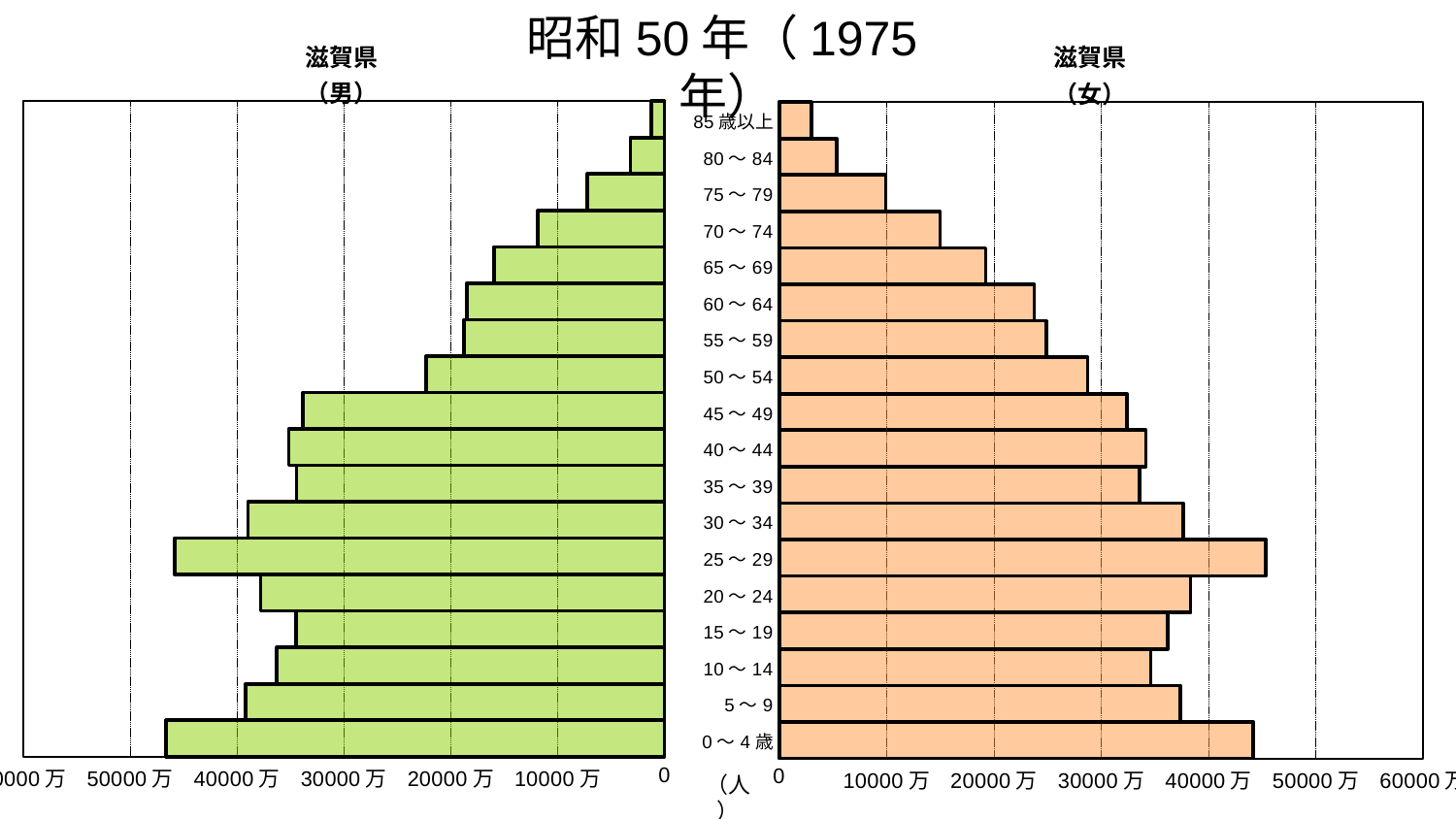

昭和50年（1975年）

### Chart: 滋賀県
（女）

| Category | 滋賀県 |
|---|---|
| 0～4歳 | 44181.0 |
| 5～9 | 37388.0 |
| 10～14 | 34618.0 |
| 15～19 | 36217.0 |
| 20～24 | 38347.0 |
| 25～29 | 45355.0 |
| 30～34 | 37639.0 |
| 35～39 | 33583.0 |
| 40～44 | 34165.0 |
| 45～49 | 32407.0 |
| 50～54 | 28739.0 |
| 55～59 | 24875.0 |
| 60～64 | 23767.0 |
| 65～69 | 19259.0 |
| 70～74 | 15001.0 |
| 75～79 | 9920.0 |
| 80～84 | 5343.0 |
| 85歳以上 | 3001.0 |

### Chart: 滋賀県
（男）

| Category | 滋賀県 |
|---|---|
| 0～4歳 | 46637.0 |
| 5～9 | 39218.0 |
| 10～14 | 36273.0 |
| 15～19 | 34470.0 |
| 20～24 | 37774.0 |
| 25～29 | 45850.0 |
| 30～34 | 38980.0 |
| 35～39 | 34432.0 |
| 40～44 | 35167.0 |
| 45～49 | 33836.0 |
| 50～54 | 22314.0 |
| 55～59 | 18743.0 |
| 60～64 | 18499.0 |
| 65～69 | 15962.0 |
| 70～74 | 11826.0 |
| 75～79 | 7196.0 |
| 80～84 | 3186.0 |
| 85歳以上 | 1243.0 |
（人）